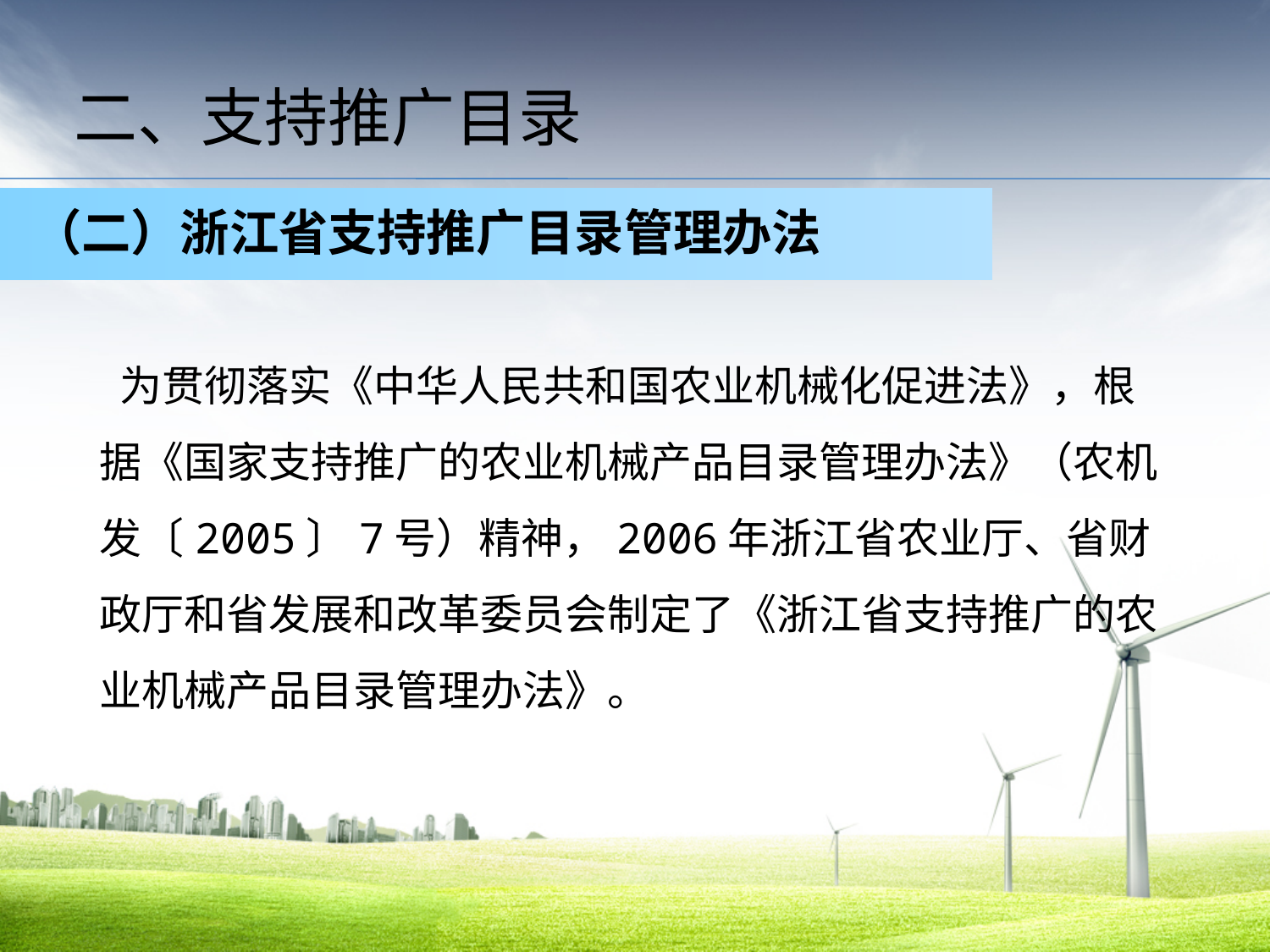

二、支持推广目录

（二）浙江省支持推广目录管理办法
      为贯彻落实《中华人民共和国农业机械化促进法》，根据《国家支持推广的农业机械产品目录管理办法》（农机发〔2005〕7号）精神，2006年浙江省农业厅、省财政厅和省发展和改革委员会制定了《浙江省支持推广的农业机械产品目录管理办法》。